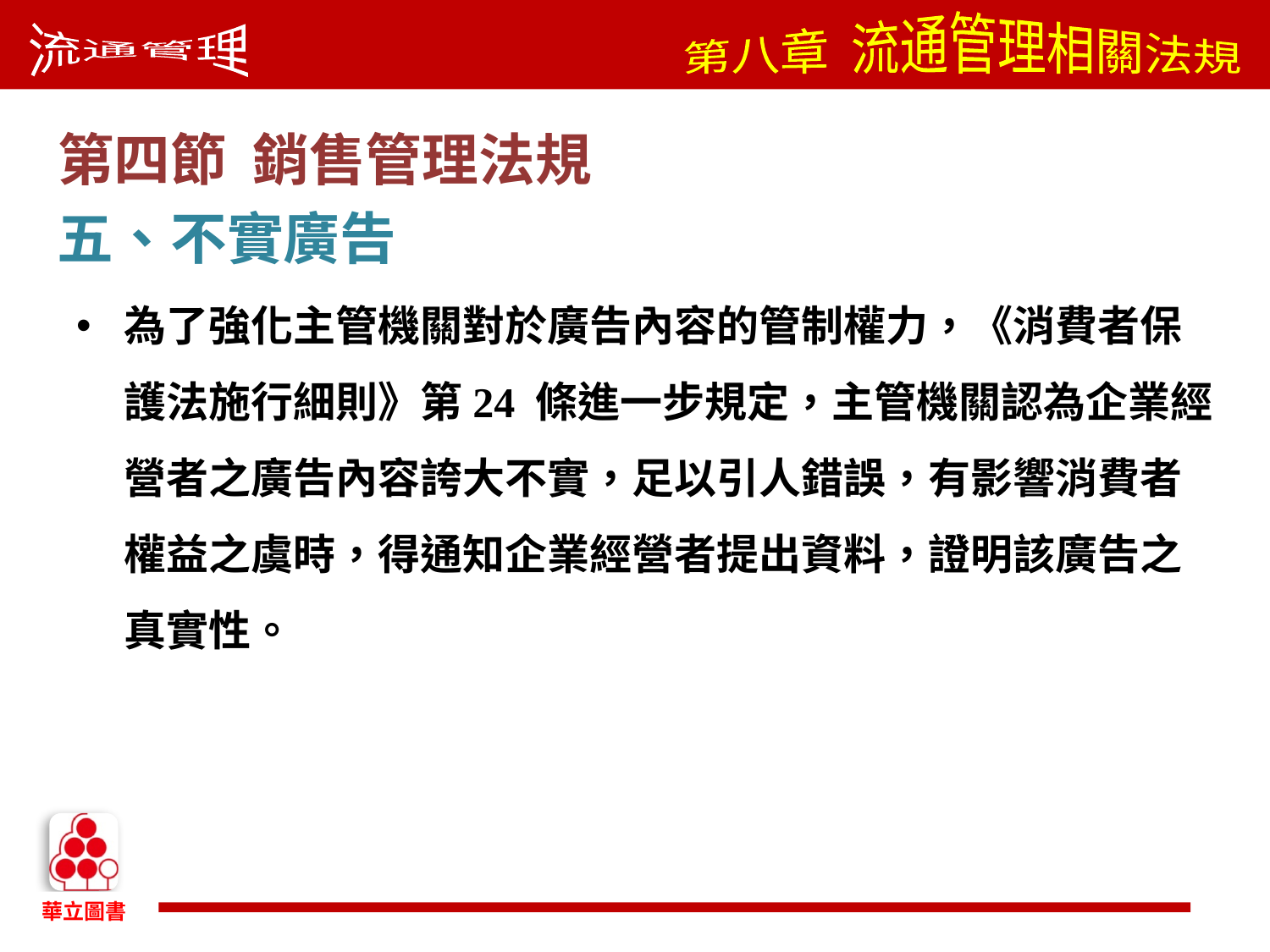

第四節  銷售管理法規
五、不實廣告
為了強化主管機關對於廣告內容的管制權力，《消費者保護法施行細則》第24 條進一步規定，主管機關認為企業經營者之廣告內容誇大不實，足以引人錯誤，有影響消費者權益之虞時，得通知企業經營者提出資料，證明該廣告之真實性。